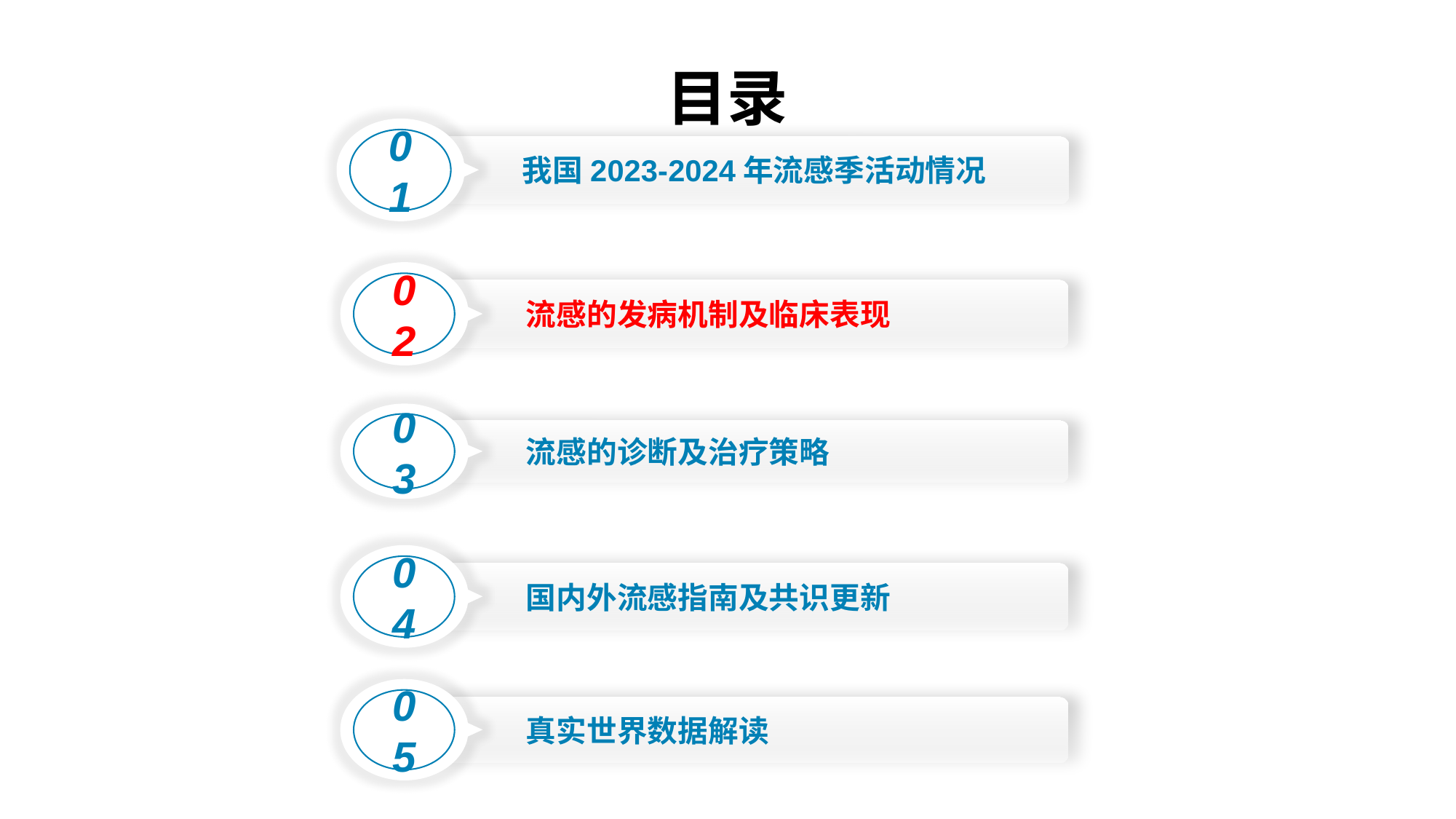

目录

01

我国2023-2024年流感季活动情况

02

流感的发病机制及临床表现

03

流感的诊断及治疗策略

04

国内外流感指南及共识更新

05

真实世界数据解读